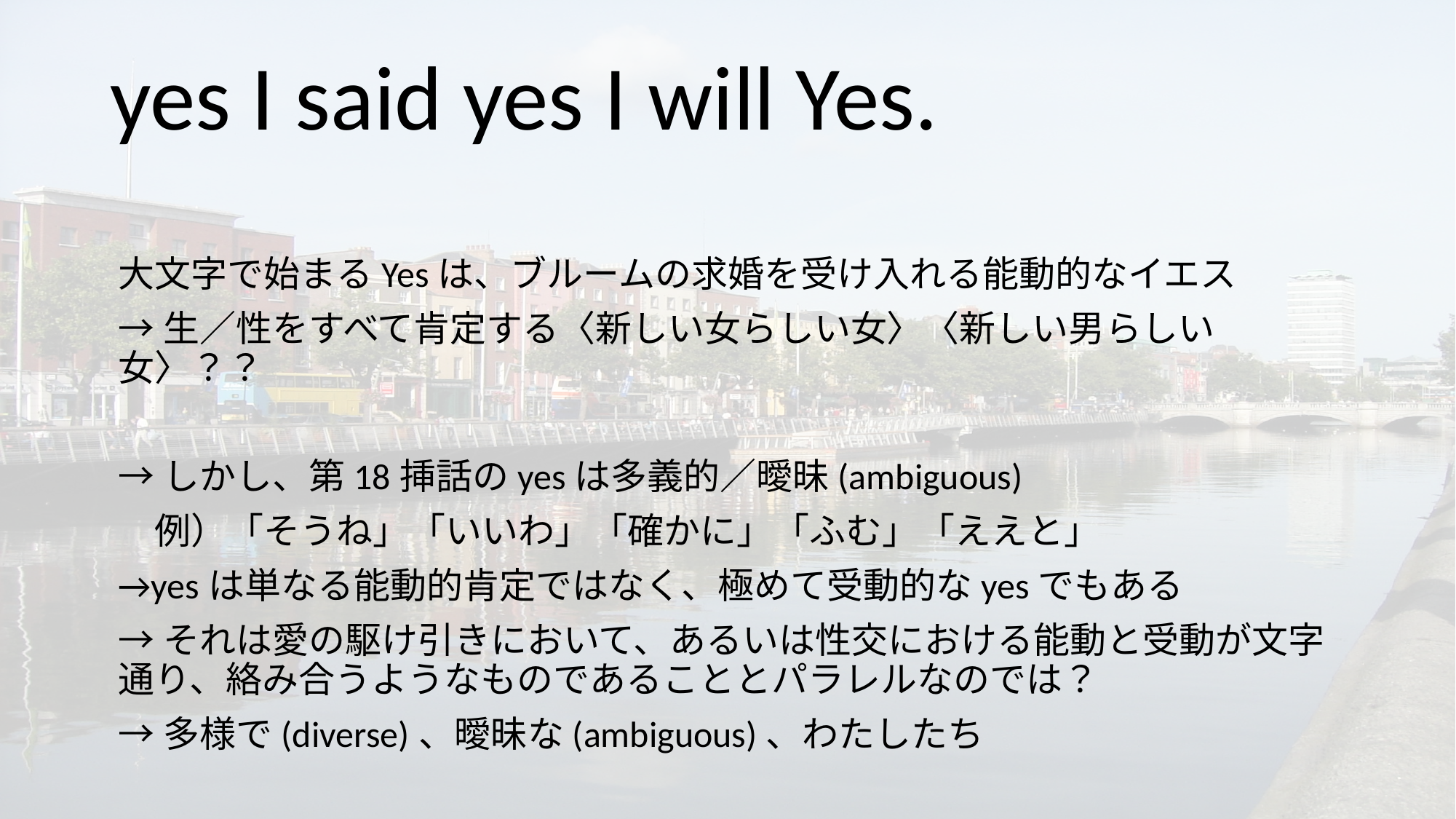

# yes I said yes I will Yes.
大文字で始まるYesは、ブルームの求婚を受け入れる能動的なイエス
→生／性をすべて肯定する〈新しい女らしい女〉〈新しい男らしい女〉？？

→しかし、第18挿話のyesは多義的／曖昧(ambiguous)
　例）「そうね」「いいわ」「確かに」「ふむ」「ええと」
→yesは単なる能動的肯定ではなく、極めて受動的なyesでもある
→それは愛の駆け引きにおいて、あるいは性交における能動と受動が文字通り、絡み合うようなものであることとパラレルなのでは？
→多様で(diverse)、曖昧な(ambiguous)、わたしたち